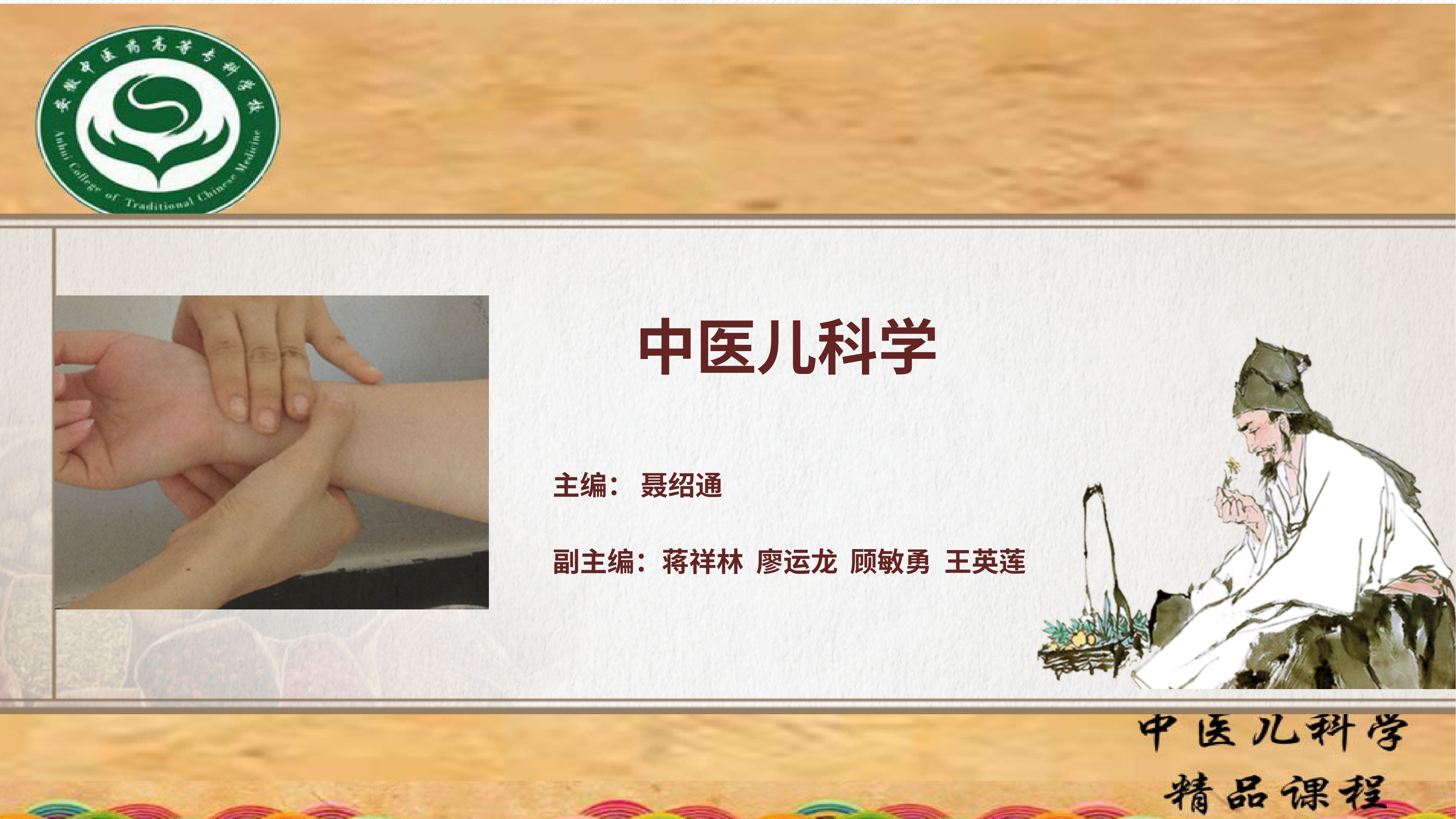

中医儿科学
主编： 聂绍通

副主编：蒋祥林  廖运龙  顾敏勇  王英莲